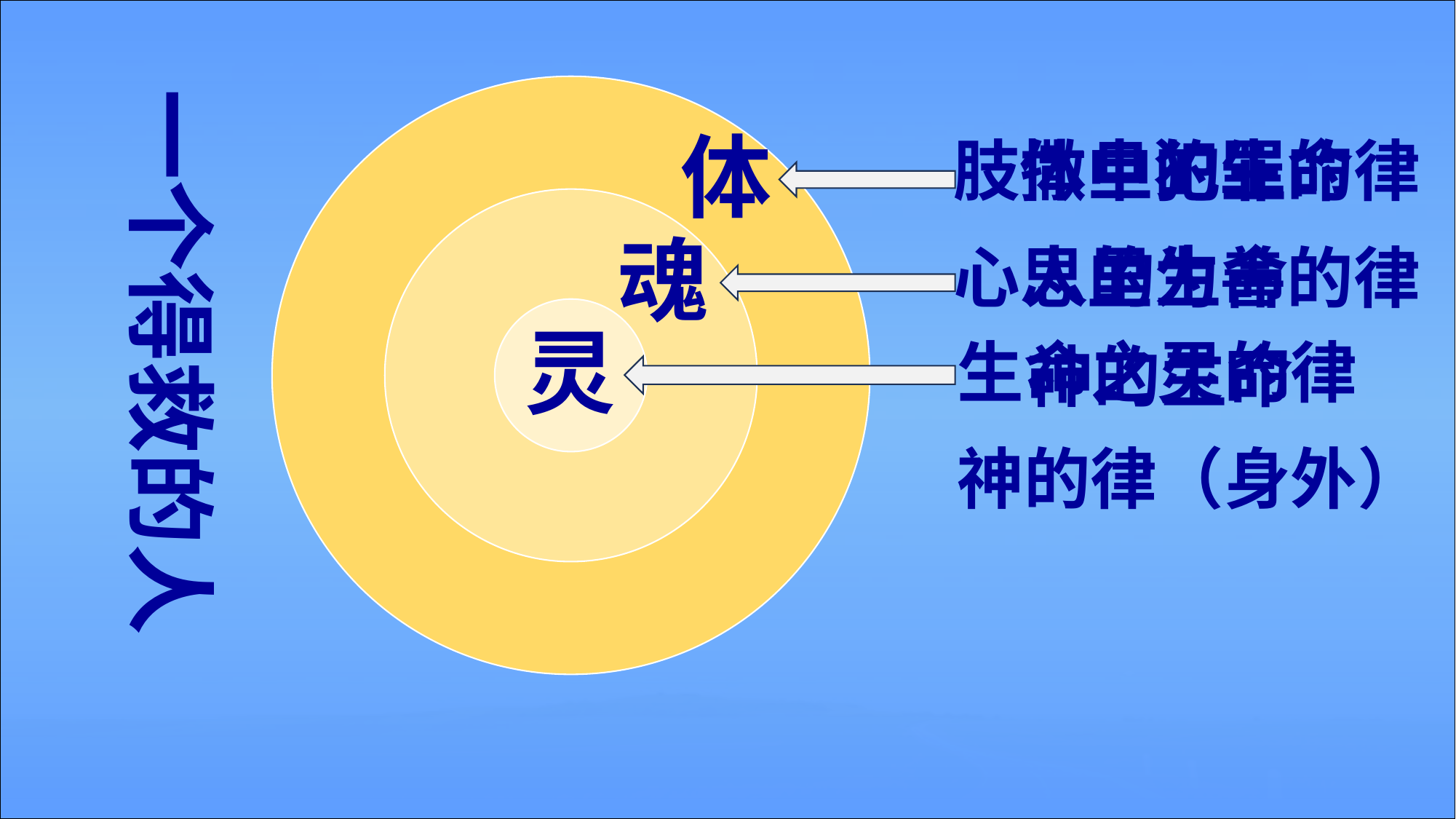

体

魂

灵
一个得救的人
肢体中犯罪的律
撒旦的生命

人的生命
心思里为善的律

生命之灵的律
神的生命

神的律（身外）